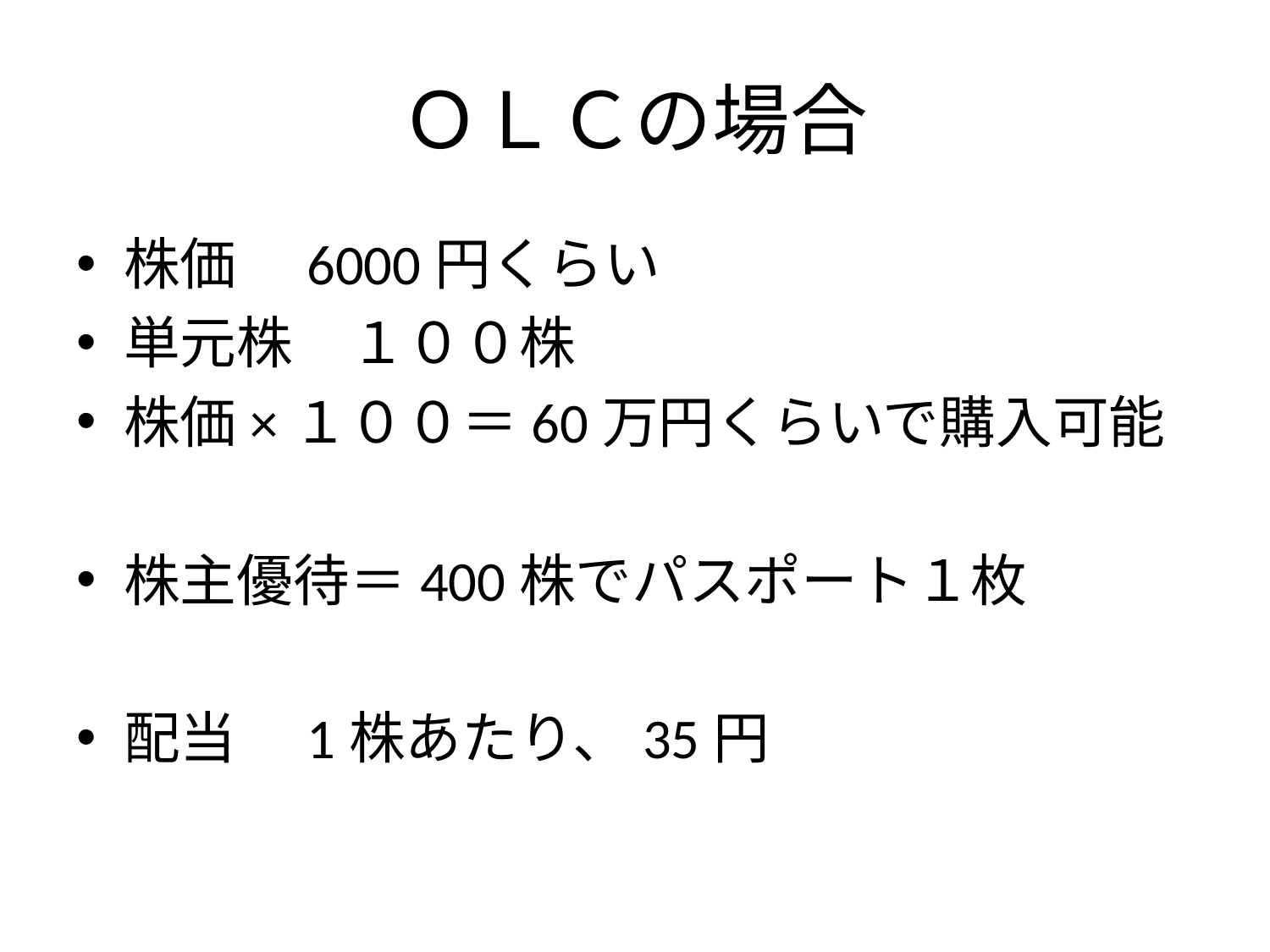

# ＯＬＣの場合
株価　6000円くらい
単元株　１００株
株価×１００＝60万円くらいで購入可能

株主優待＝400株でパスポート１枚

配当　1株あたり、35円